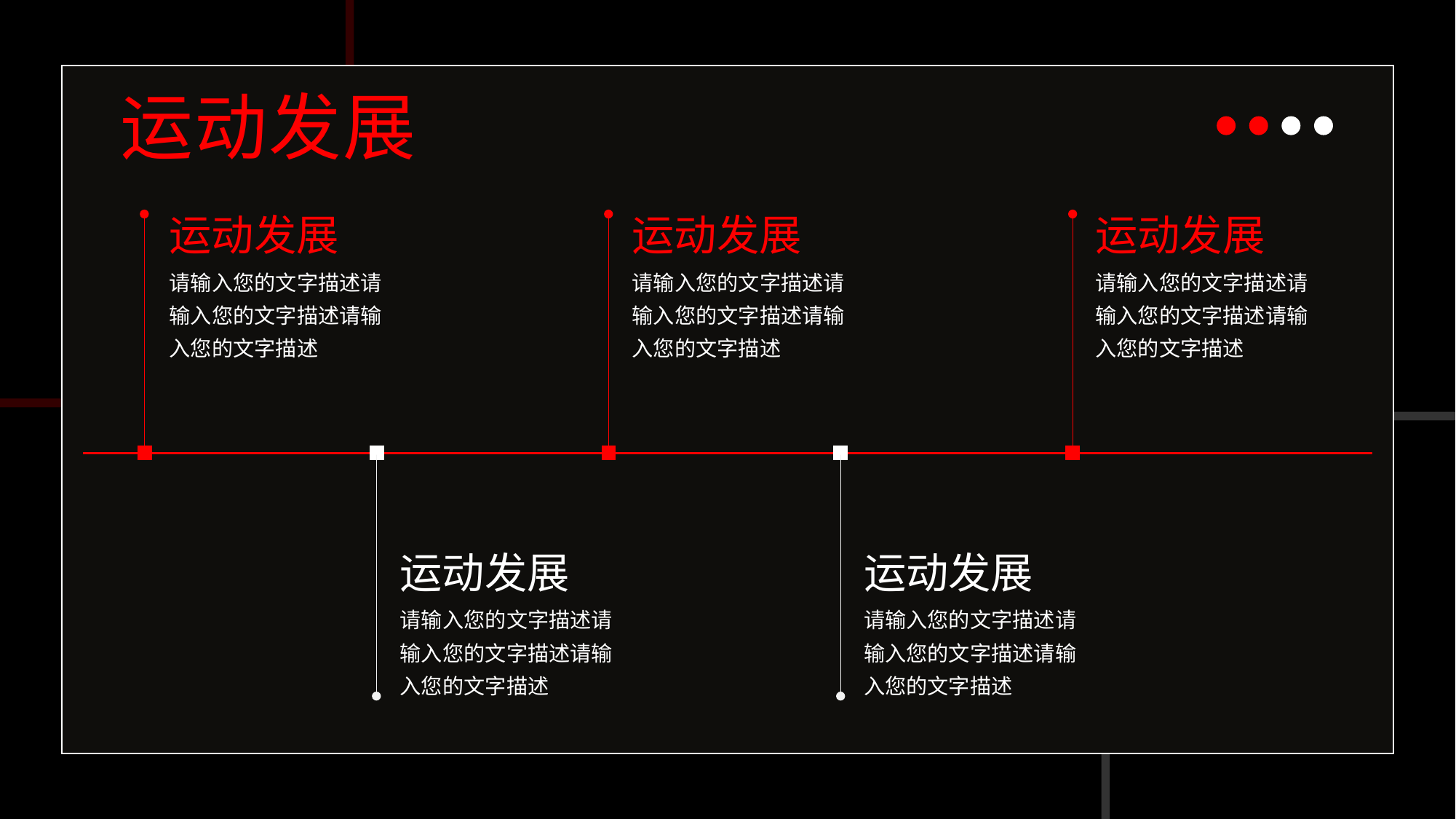

运动发展

运动发展
运动发展
运动发展
请输入您的文字描述请输入您的文字描述请输入您的文字描述
请输入您的文字描述请输入您的文字描述请输入您的文字描述
请输入您的文字描述请输入您的文字描述请输入您的文字描述

运动发展
运动发展
请输入您的文字描述请输入您的文字描述请输入您的文字描述
请输入您的文字描述请输入您的文字描述请输入您的文字描述